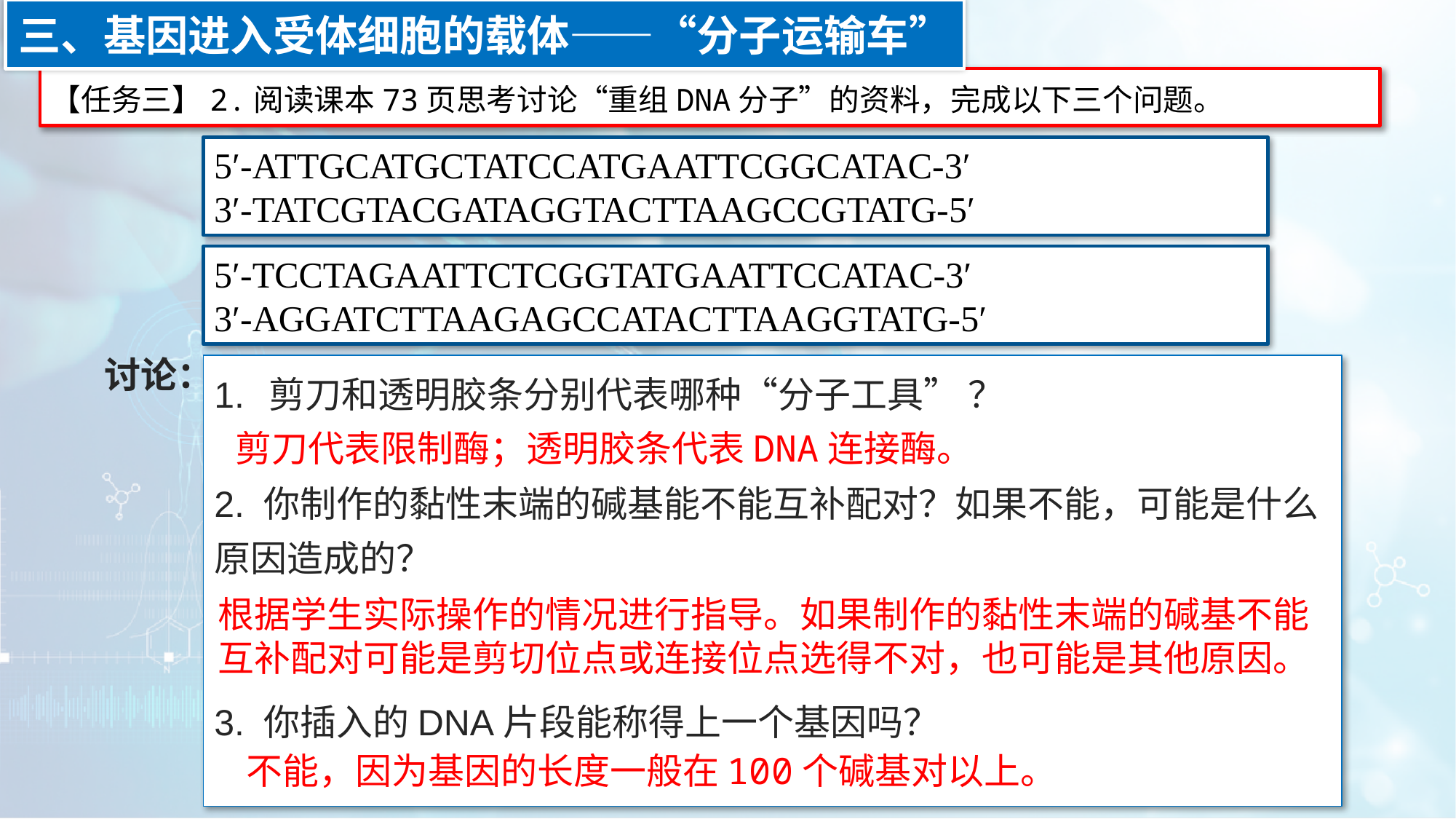

三、基因进入受体细胞的载体——“分子运输车”
【任务三】2.阅读课本73页思考讨论“重组DNA分子”的资料，完成以下三个问题。
5′-ATTGCATGCTATCCATGAATTCGGCATAC-3′
3′-TATCGTACGATAGGTACTTAAGCCGTATG-5′
5′-TCCTAGAATTCTCGGTATGAATTCCATAC-3′
3′-AGGATCTTAAGAGCCATACTTAAGGTATG-5′
讨论：
剪刀和透明胶条分别代表哪种“分子工具” ？

2. 你制作的黏性末端的碱基能不能互补配对？如果不能，可能是什么原因造成的？

3. 你插入的DNA片段能称得上一个基因吗？
剪刀代表限制酶；透明胶条代表DNA连接酶。
根据学生实际操作的情况进行指导。如果制作的黏性末端的碱基不能互补配对可能是剪切位点或连接位点选得不对，也可能是其他原因。
不能，因为基因的长度一般在100个碱基对以上。